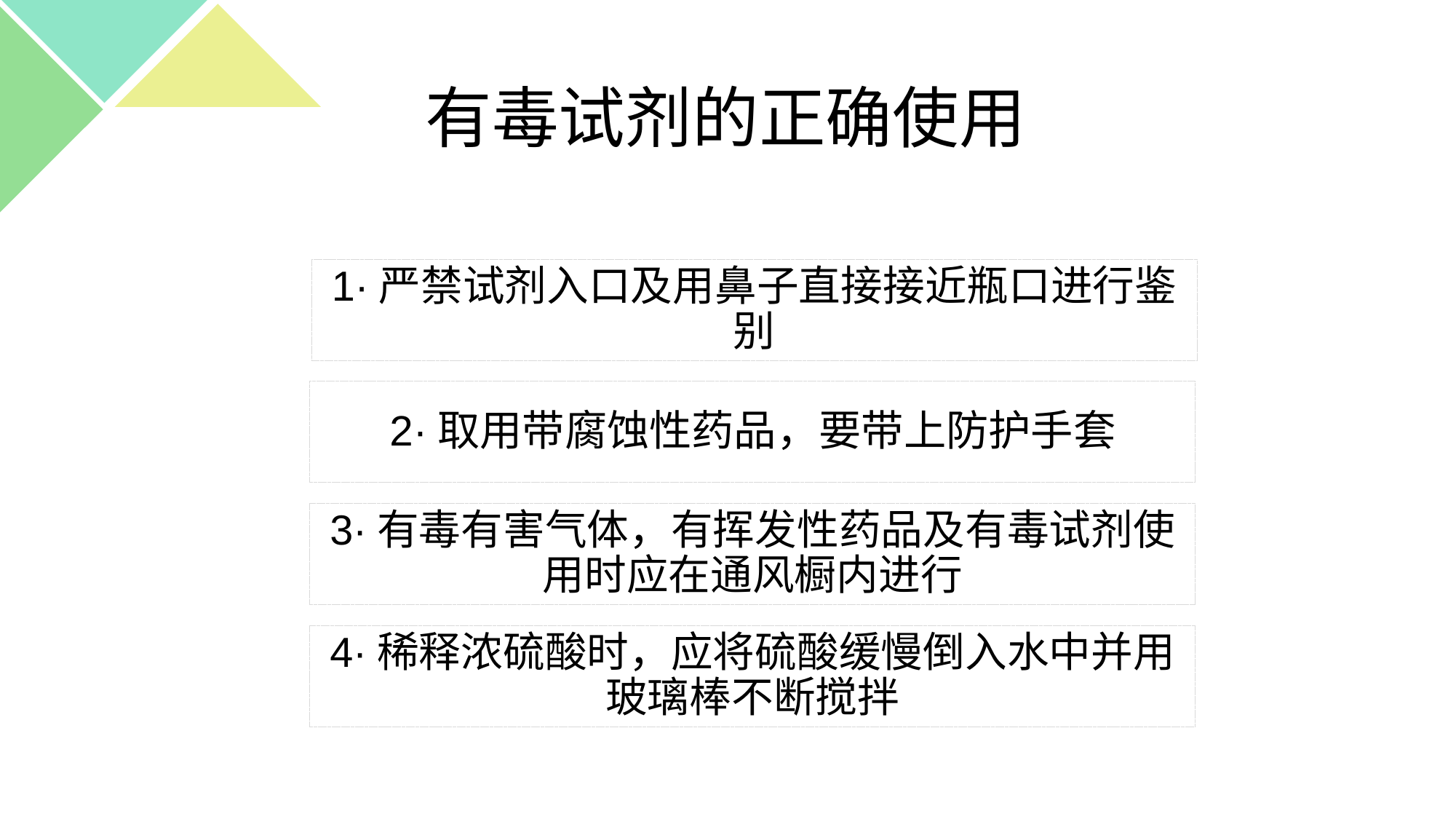

有毒试剂的正确使用
1·严禁试剂入口及用鼻子直接接近瓶口进行鉴别
2·取用带腐蚀性药品，要带上防护手套
3·有毒有害气体，有挥发性药品及有毒试剂使用时应在通风橱内进行
4·稀释浓硫酸时，应将硫酸缓慢倒入水中并用玻璃棒不断搅拌